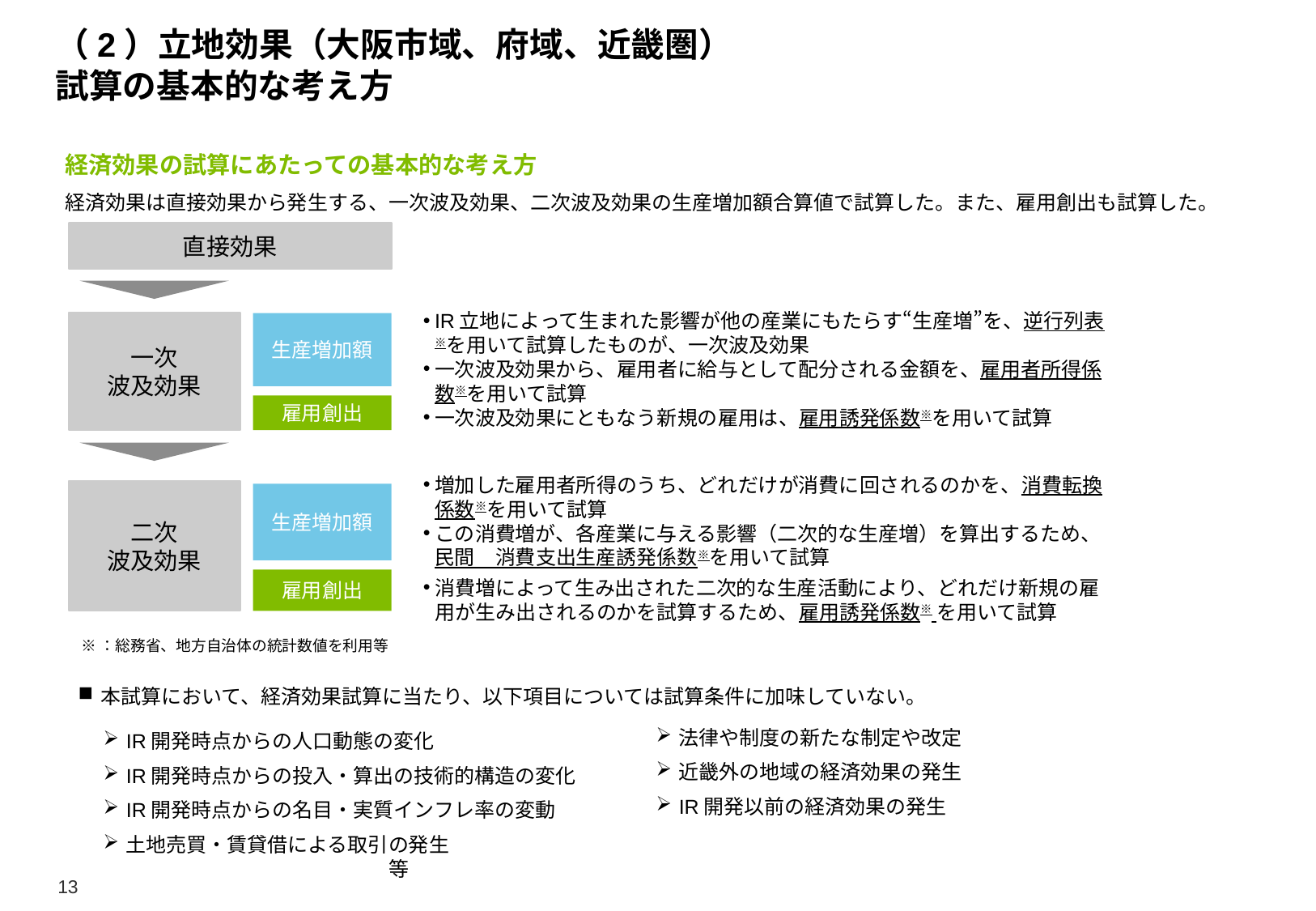

# （2）立地効果（大阪市域、府域、近畿圏） 試算の基本的な考え方
経済効果の試算にあたっての基本的な考え方
経済効果は直接効果から発生する、一次波及効果、二次波及効果の生産増加額合算値で試算した。また、雇用創出も試算した。
直接効果

IR立地によって生まれた影響が他の産業にもたらす“生産増”を、逆行列表※を用いて試算したものが、一次波及効果
一次波及効果から、雇用者に給与として配分される金額を、雇用者所得係数※を用いて試算
一次波及効果にともなう新規の雇用は、雇用誘発係数※を用いて試算
一次
波及効果
生産増加額
雇用創出

増加した雇用者所得のうち、どれだけが消費に回されるのかを、消費転換係数※を用いて試算
この消費増が、各産業に与える影響（二次的な生産増）を算出するため、民間　消費支出生産誘発係数※を用いて試算
二次
波及効果
生産増加額
雇用創出
消費増によって生み出された二次的な生産活動により、どれだけ新規の雇用が生み出されるのかを試算するため、雇用誘発係数※ を用いて試算
※：総務省、地方自治体の統計数値を利用等
本試算において、経済効果試算に当たり、以下項目については試算条件に加味していない。
IR開発時点からの人口動態の変化
IR開発時点からの投入・算出の技術的構造の変化
IR開発時点からの名目・実質インフレ率の変動
土地売買・賃貸借による取引の発生　　　　　　　　　　　　　　　　　　　　　　　　　　　　　　　　　　　　　　　　等
法律や制度の新たな制定や改定
近畿外の地域の経済効果の発生
IR開発以前の経済効果の発生
13